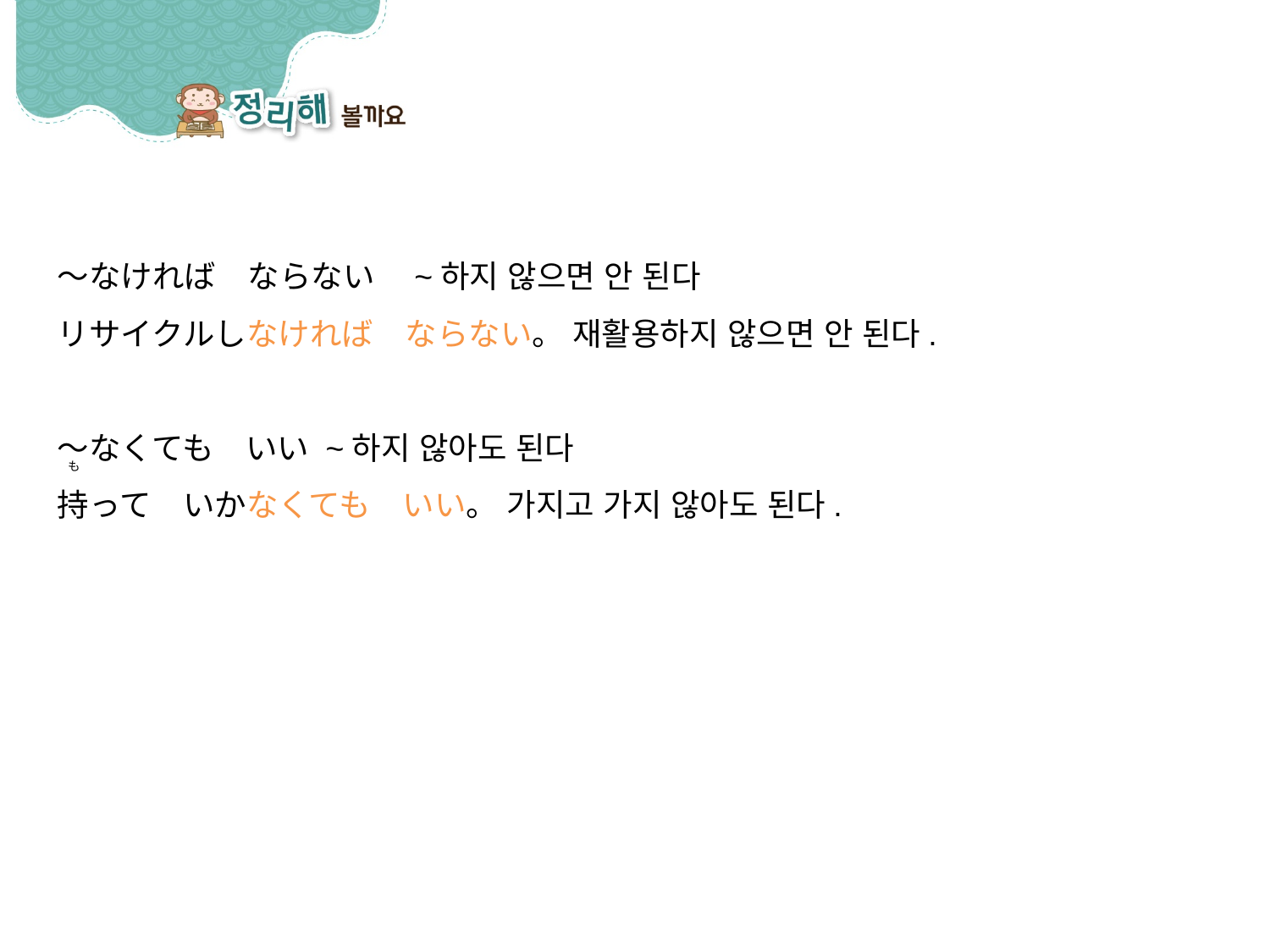

～なければ　ならない　~하지 않으면 안 된다
リサイクルしなければ　ならない。 재활용하지 않으면 안 된다.

～なくても　いい ~하지 않아도 된다
持って　いかなくても　いい。 가지고 가지 않아도 된다.
も